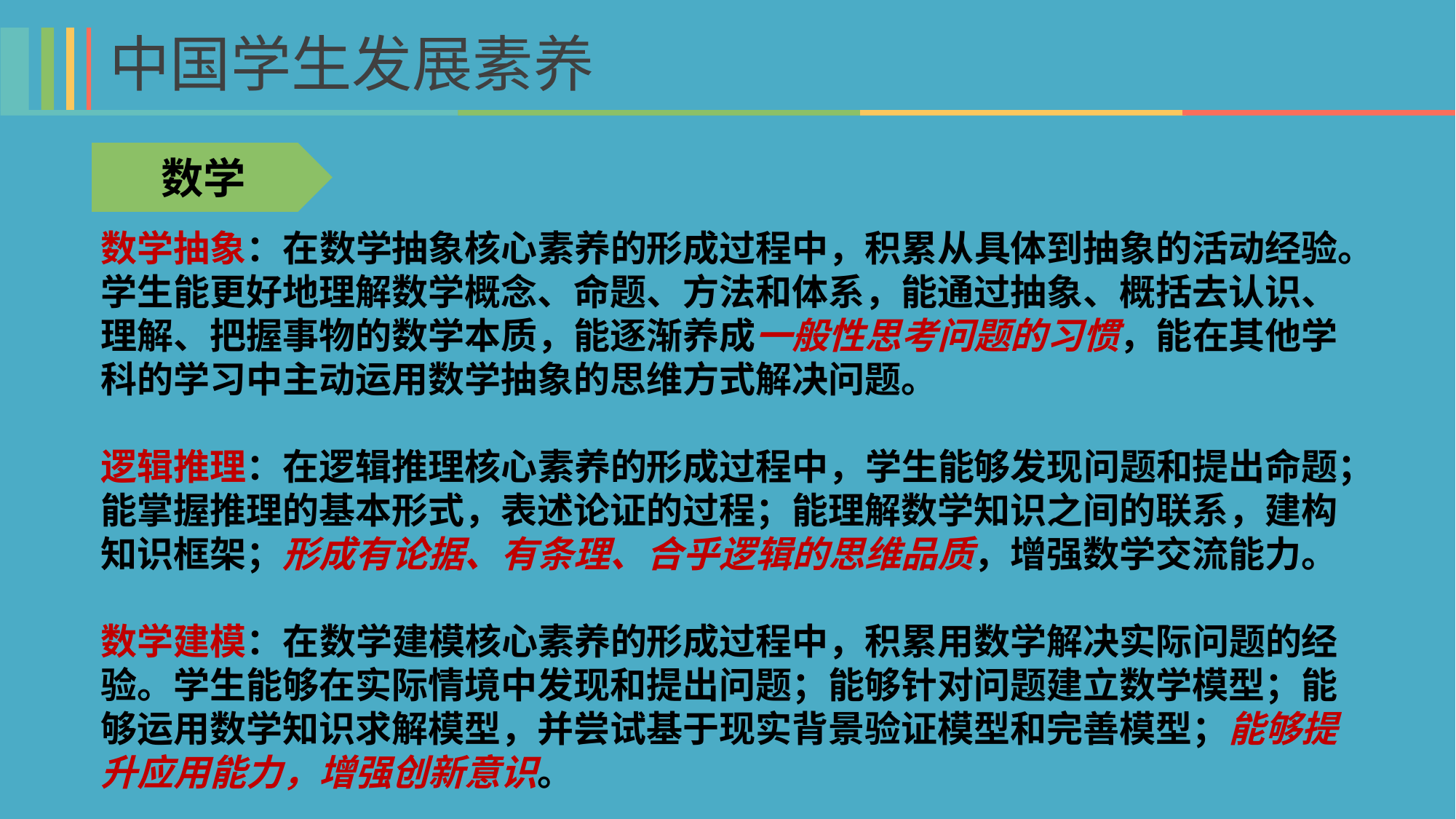

中国学生发展素养

数学
数学抽象：在数学抽象核心素养的形成过程中，积累从具体到抽象的活动经验。学生能更好地理解数学概念、命题、方法和体系，能通过抽象、概括去认识、理解、把握事物的数学本质，能逐渐养成一般性思考问题的习惯，能在其他学科的学习中主动运用数学抽象的思维方式解决问题。

逻辑推理：在逻辑推理核心素养的形成过程中，学生能够发现问题和提出命题；能掌握推理的基本形式，表述论证的过程；能理解数学知识之间的联系，建构知识框架；形成有论据、有条理、合乎逻辑的思维品质，增强数学交流能力。

数学建模：在数学建模核心素养的形成过程中，积累用数学解决实际问题的经验。学生能够在实际情境中发现和提出问题；能够针对问题建立数学模型；能够运用数学知识求解模型，并尝试基于现实背景验证模型和完善模型；能够提升应用能力，增强创新意识。